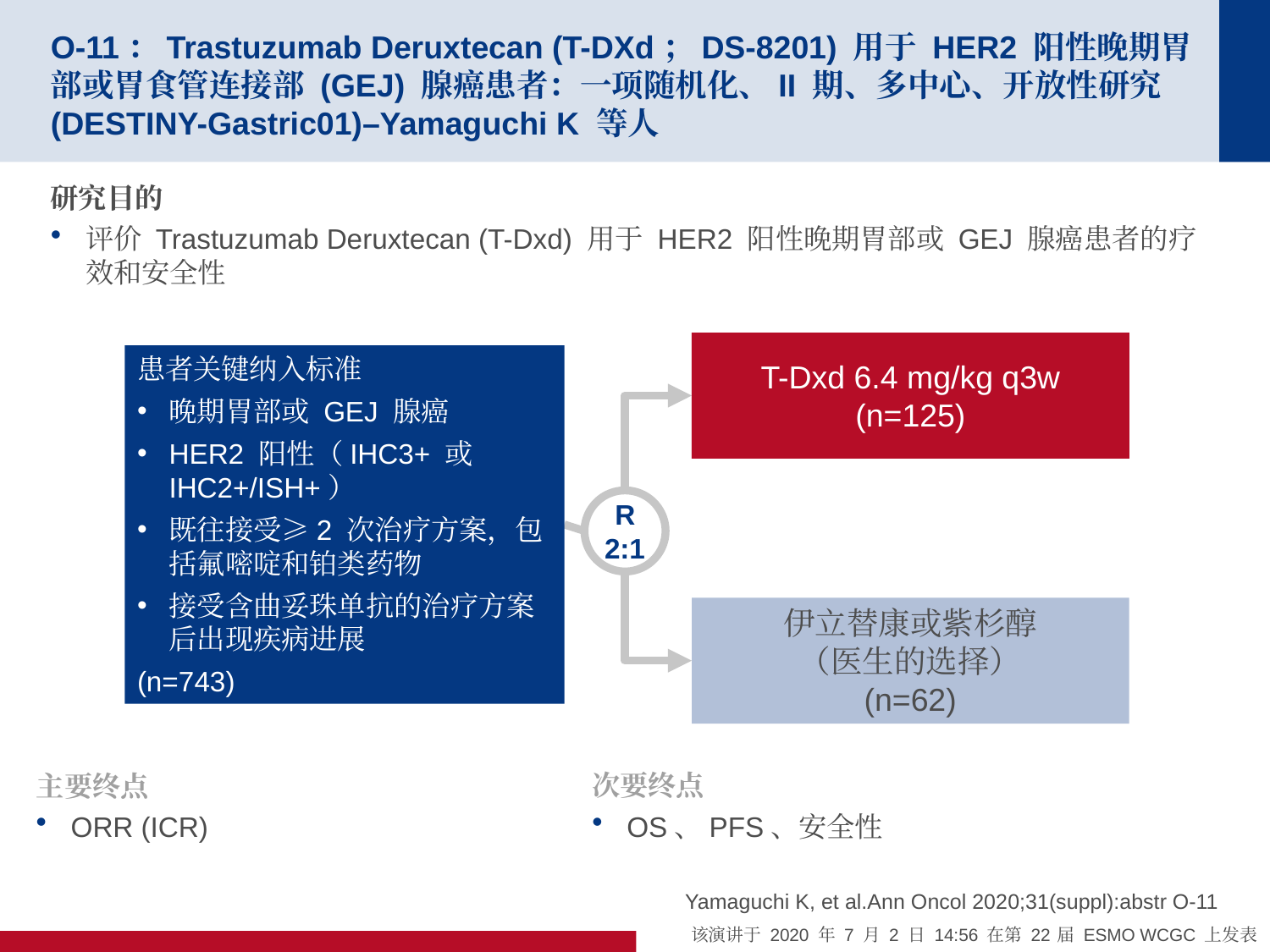

# O-11：Trastuzumab Deruxtecan (T-DXd；DS-8201) 用于 HER2 阳性晚期胃部或胃食管连接部 (GEJ) 腺癌患者：一项随机化、II 期、多中心、开放性研究 (DESTINY-Gastric01)–Yamaguchi K 等人
研究目的
评价 Trastuzumab Deruxtecan (T-Dxd) 用于 HER2 阳性晚期胃部或 GEJ 腺癌患者的疗效和安全性

T-Dxd 6.4 mg/kg q3w
(n=125)
患者关键纳入标准
晚期胃部或 GEJ 腺癌
HER2 阳性（IHC3+ 或 IHC2+/ISH+）
既往接受≥2 次治疗方案，包括氟嘧啶和铂类药物
接受含曲妥珠单抗的治疗方案后出现疾病进展
(n=743)
R
2:1
伊立替康或紫杉醇
（医生的选择）
(n=62)
主要终点
ORR (ICR)

次要终点
OS、PFS、安全性
Yamaguchi K, et al.Ann Oncol 2020;31(suppl):abstr O-11
该演讲于 2020 年 7 月 2 日 14:56 在第 22 届 ESMO WCGC 上发表